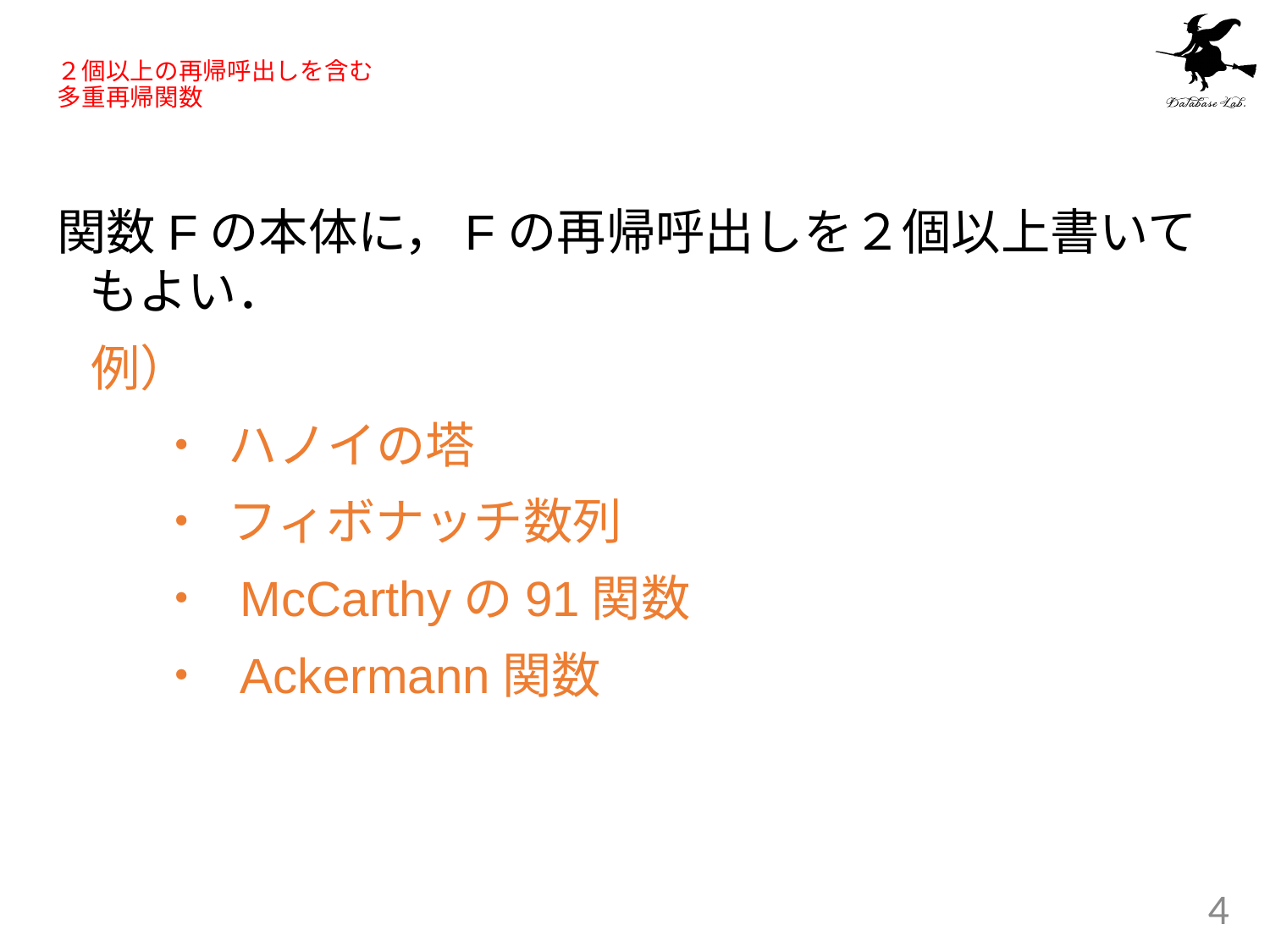

# ２個以上の再帰呼出しを含む 多重再帰関数

関数Fの本体に，Fの再帰呼出しを２個以上書いてもよい．
  例）
        ・  ハノイの塔
        ・  フィボナッチ数列
        ・  McCarthyの91関数
        ・  Ackermann関数
4